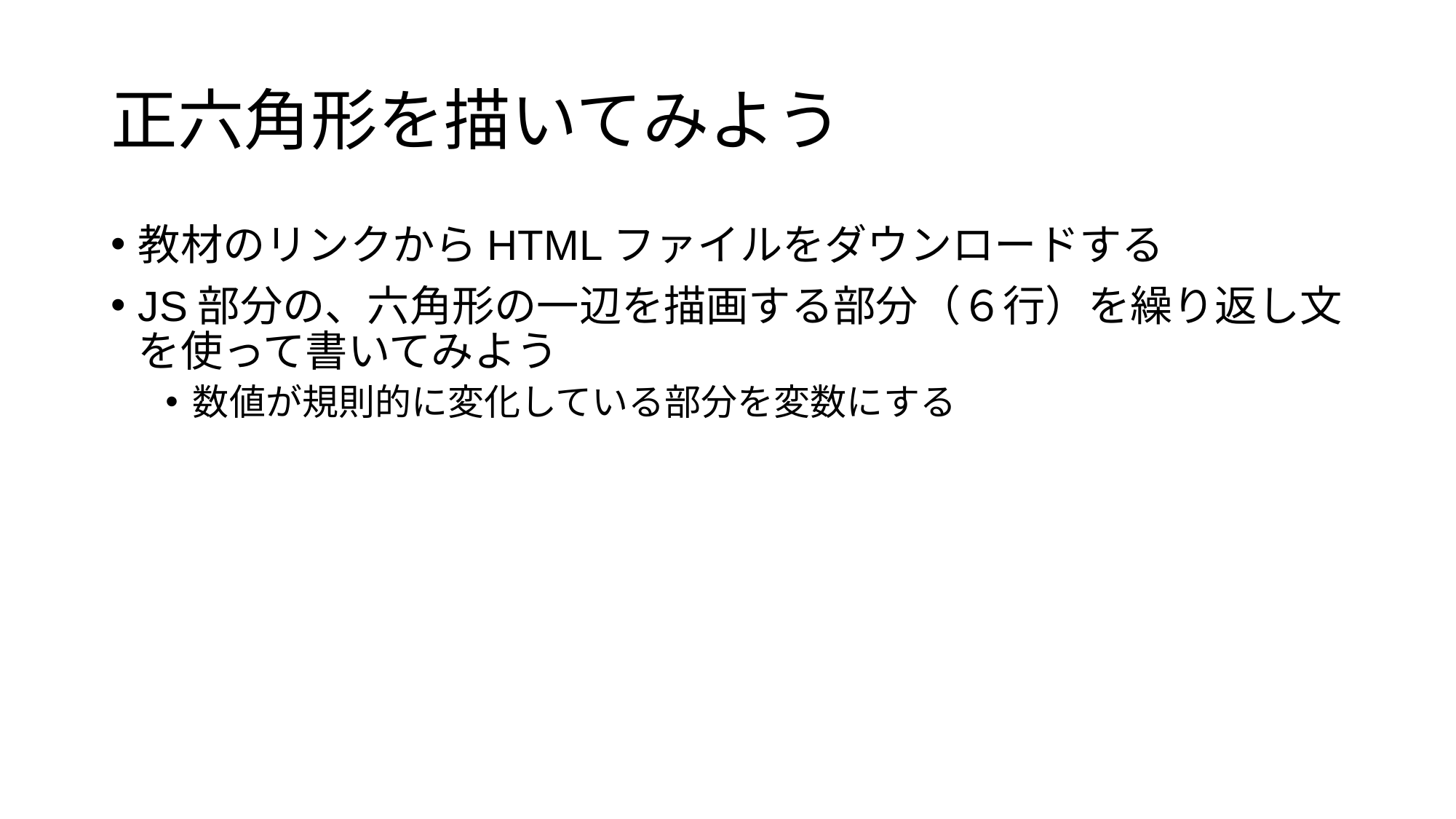

# 正六角形を描いてみよう
教材のリンクからHTMLファイルをダウンロードする
JS部分の、六角形の一辺を描画する部分（６行）を繰り返し文を使って書いてみよう
数値が規則的に変化している部分を変数にする